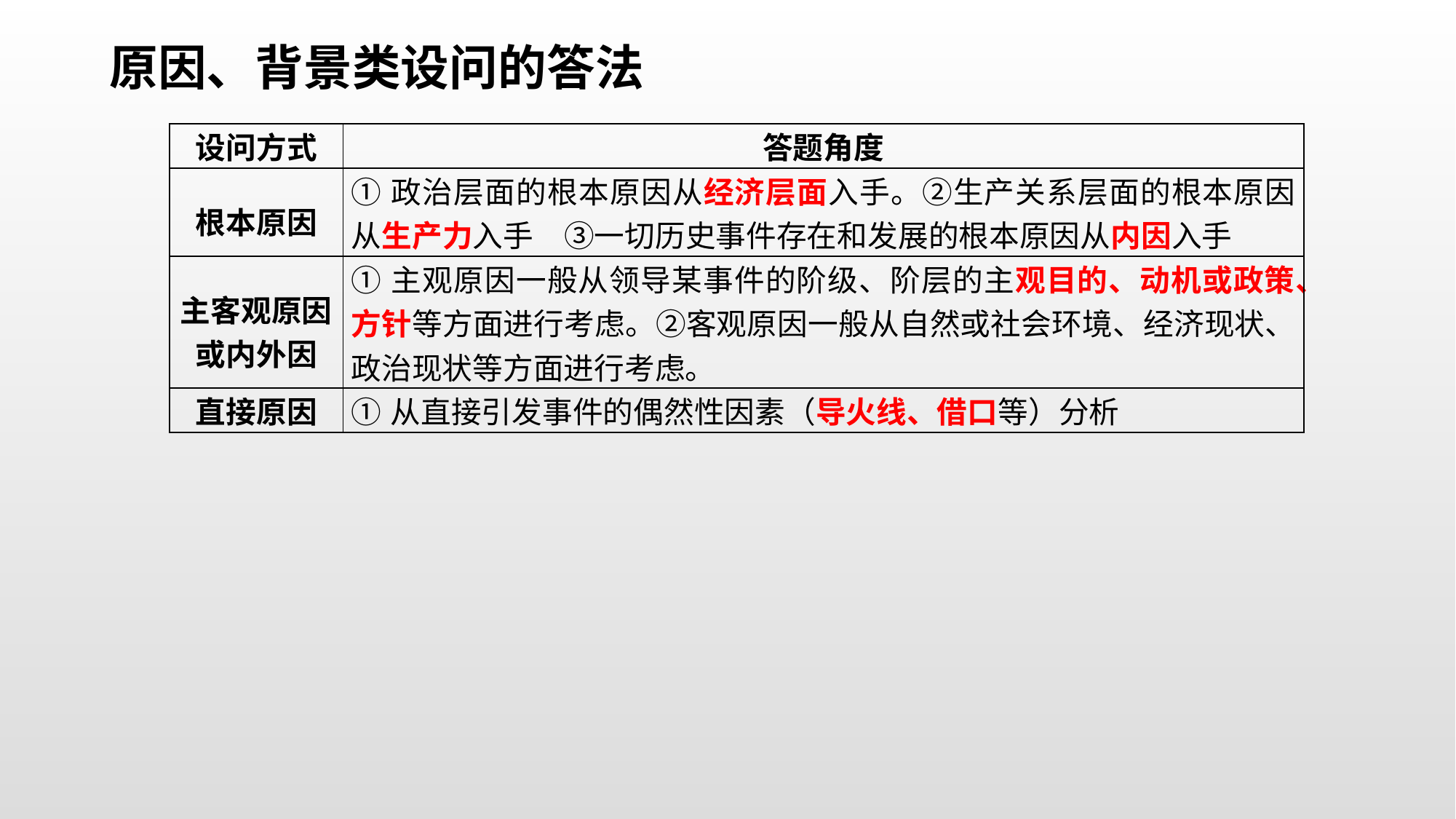

原因、背景类设问的答法
| 设问方式 | 答题角度 |
| --- | --- |
| 根本原因 | ①政治层面的根本原因从经济层面入手。②生产关系层面的根本原因从生产力入手　③一切历史事件存在和发展的根本原因从内因入手 |
| 主客观原因或内外因 | ①主观原因一般从领导某事件的阶级、阶层的主观目的、动机或政策、方针等方面进行考虑。②客观原因一般从自然或社会环境、经济现状、政治现状等方面进行考虑。 |
| 直接原因 | ①从直接引发事件的偶然性因素（导火线、借口等）分析 |